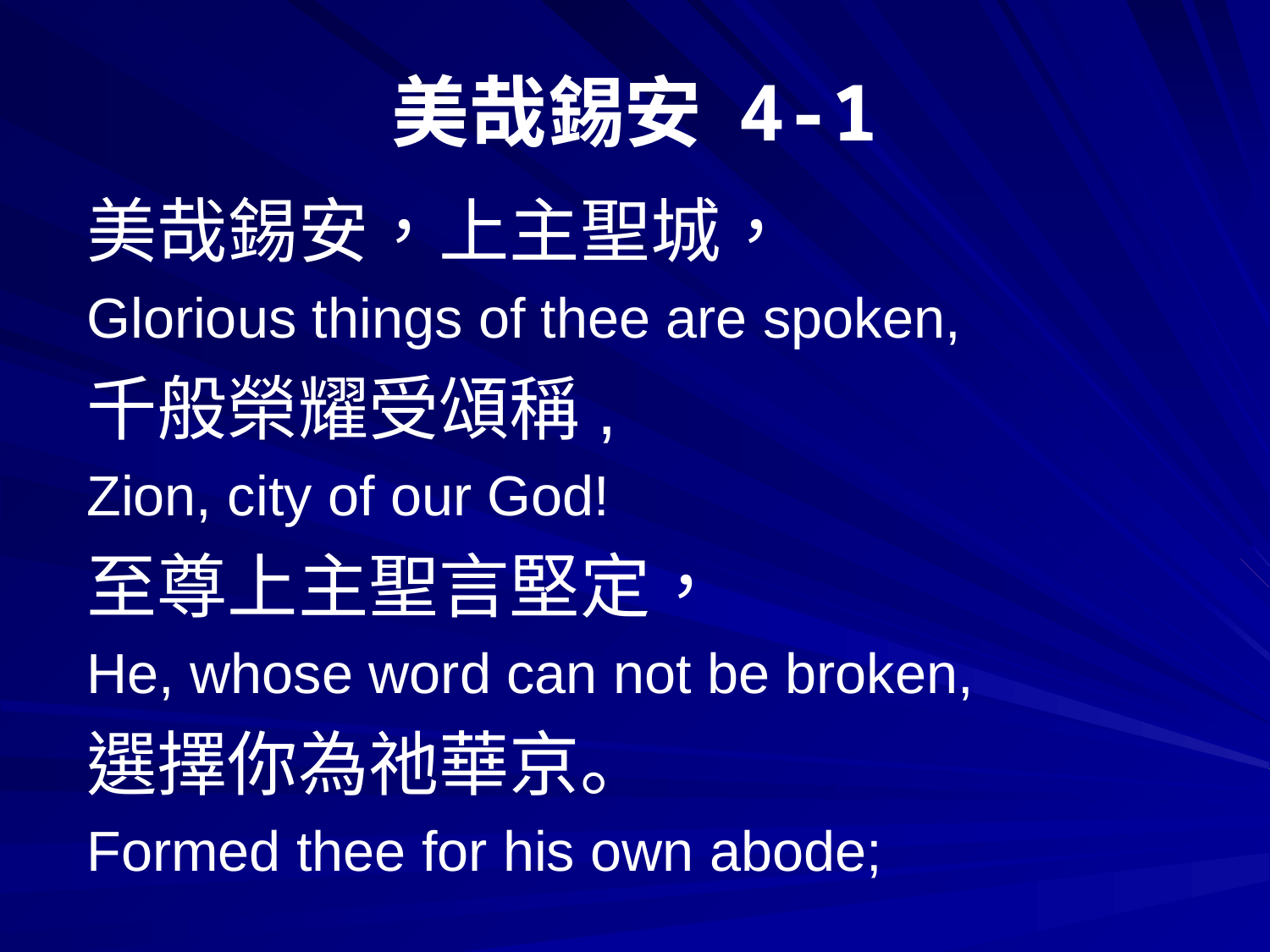

# 美哉錫安 4-1
美哉錫安，上主聖城，
Glorious things of thee are spoken,
千般榮耀受頌稱,
Zion, city of our God!
至尊上主聖言堅定，
He, whose word can not be broken,
選擇你為祂華京。
Formed thee for his own abode;